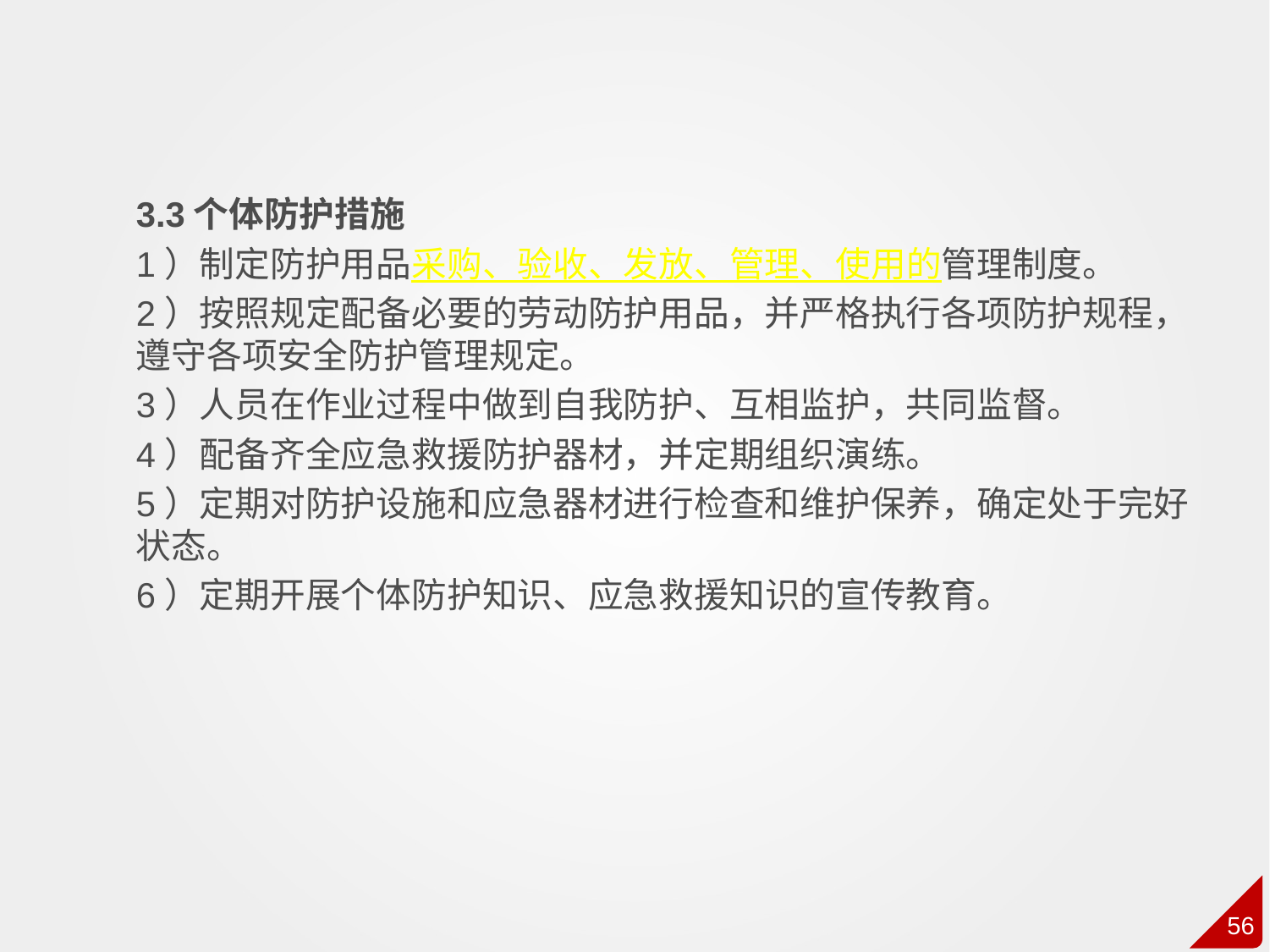

3.3个体防护措施
1）制定防护用品采购、验收、发放、管理、使用的管理制度。
2）按照规定配备必要的劳动防护用品，并严格执行各项防护规程，遵守各项安全防护管理规定。
3）人员在作业过程中做到自我防护、互相监护，共同监督。
4）配备齐全应急救援防护器材，并定期组织演练。
5）定期对防护设施和应急器材进行检查和维护保养，确定处于完好状态。
6）定期开展个体防护知识、应急救援知识的宣传教育。